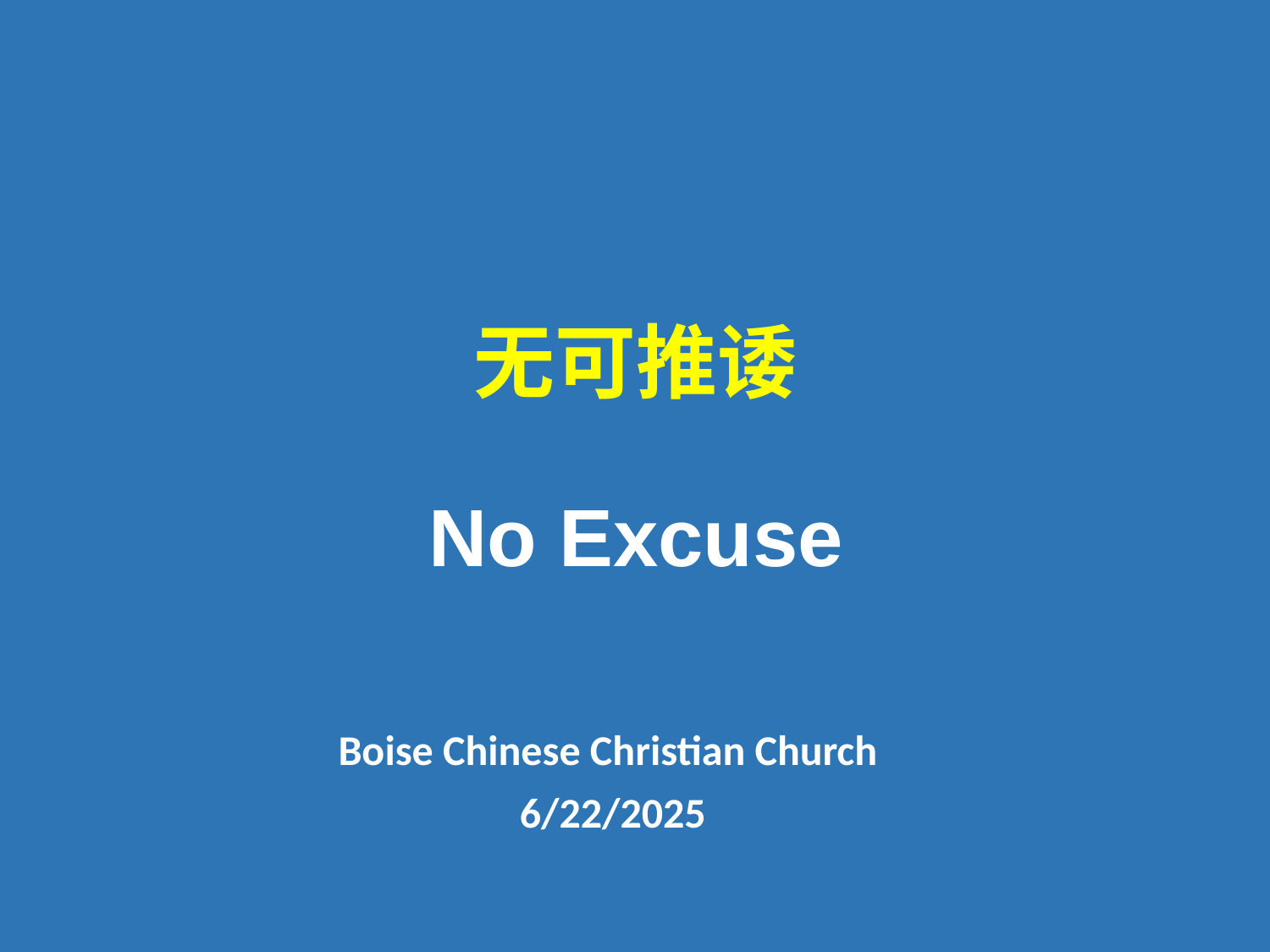

# 无可推诿 No Excuse
Boise Chinese Christian Church
6/22/2025